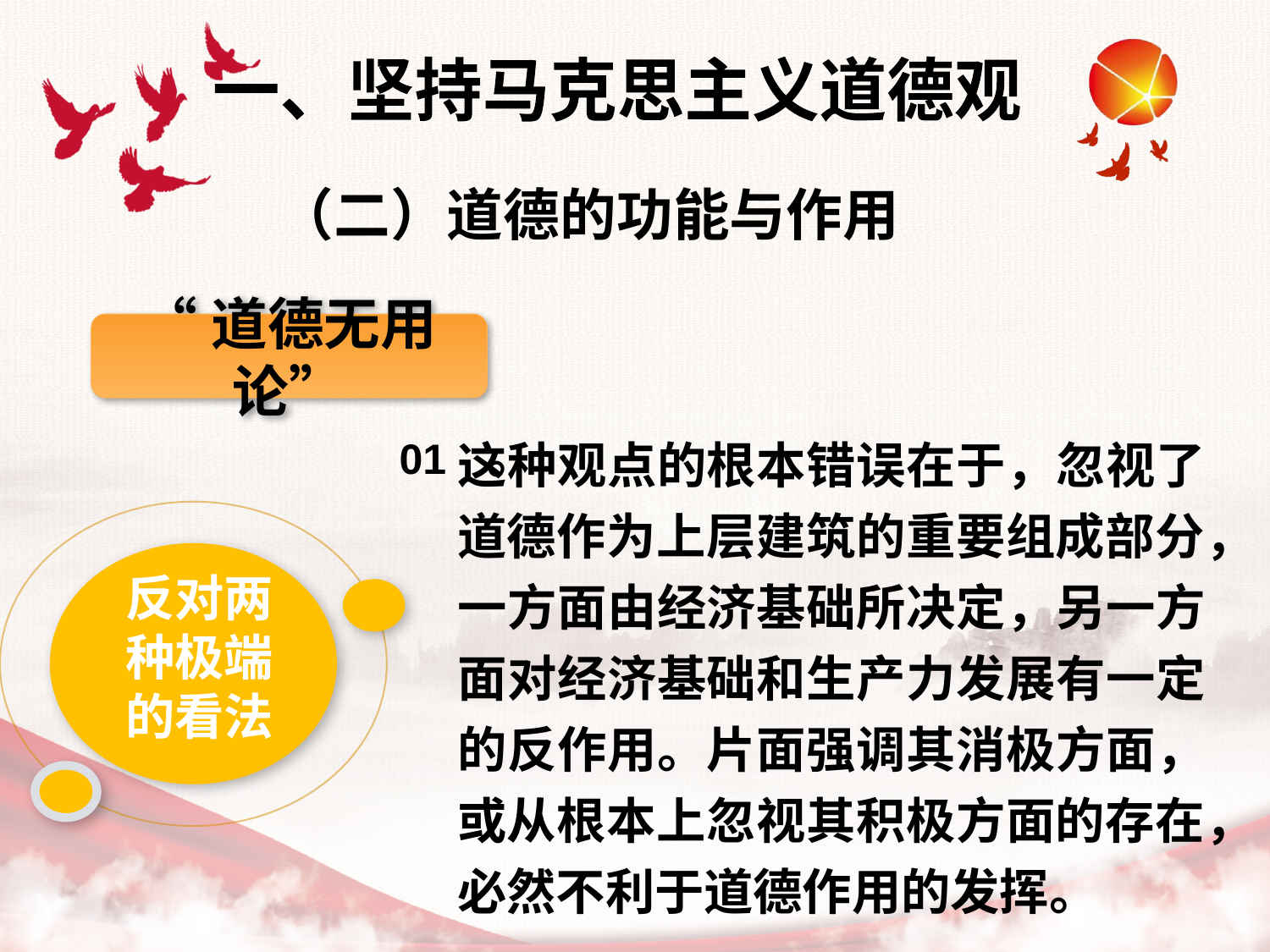

一、坚持马克思主义道德观
（二）道德的功能与作用
“道德无用论”
。
这种观点的根本错误在于，忽视了道德作为上层建筑的重要组成部分，一方面由经济基础所决定，另一方面对经济基础和生产力发展有一定的反作用。片面强调其消极方面，或从根本上忽视其积极方面的存在，必然不利于道德作用的发挥。
01

反对两种极端的看法